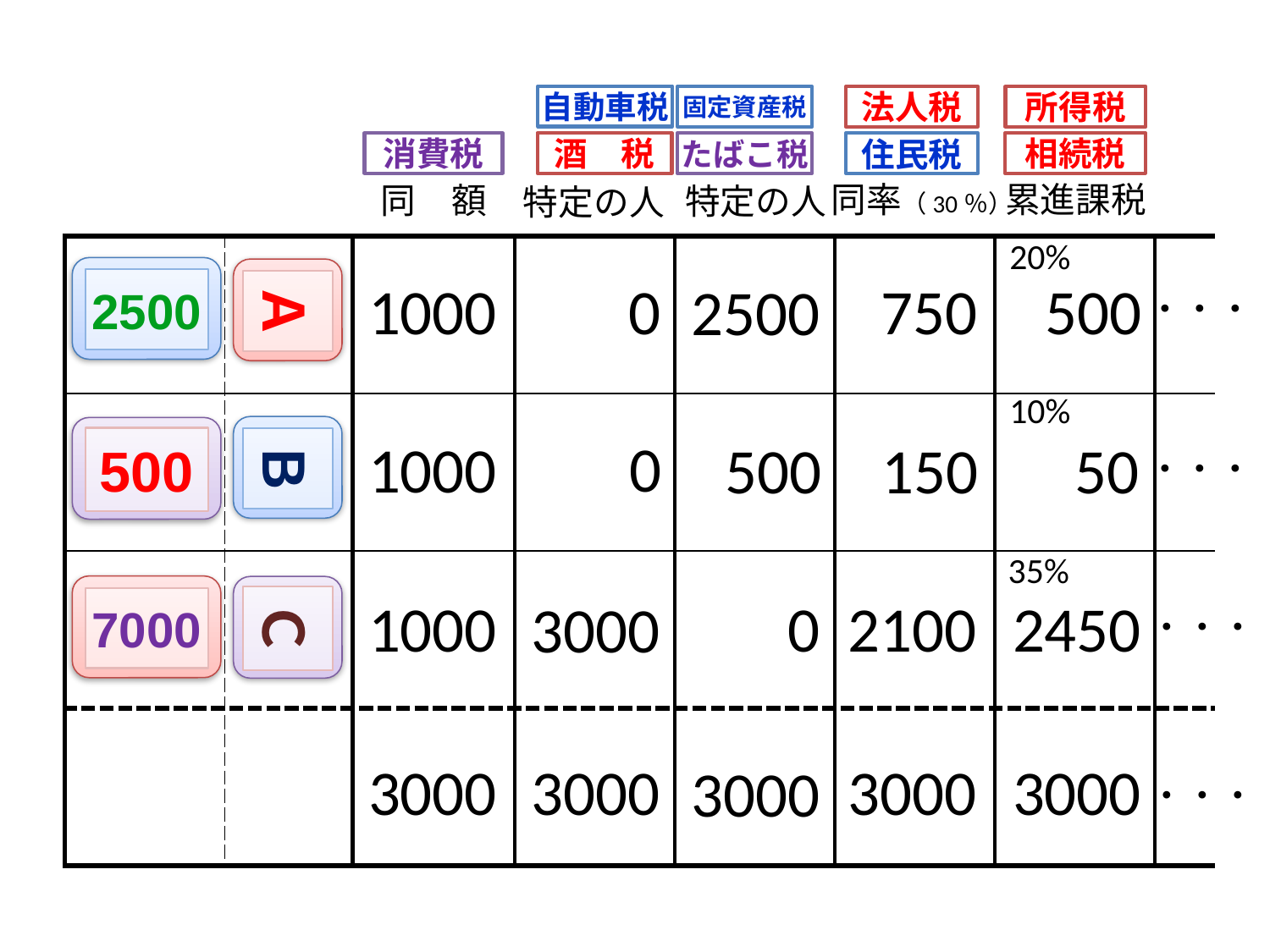

自動車税
固定資産税
法人税
所得税
酒　税
消費税
相続税
たばこ税
住民税
同率（30％）
750
150
2100
3000
累進課税
同　額
1000
1000
1000
3000
特定の人
2500
500
      0
3000
特定の人
      0
      0
3000
3000
20%
500
10%
50
35%
2450
3000
|  |  |  |  |  |  |  |  |
| --- | --- | --- | --- | --- | --- | --- | --- |
|  |  |  |  |  |  |  |  |
|  |  |  |  |  |  |  |  |
|  |  |  |  |  |  |  |  |

2500

500

7000

Ａ
・・・
・・・
・・・
・・・

Ｂ

Ｃ